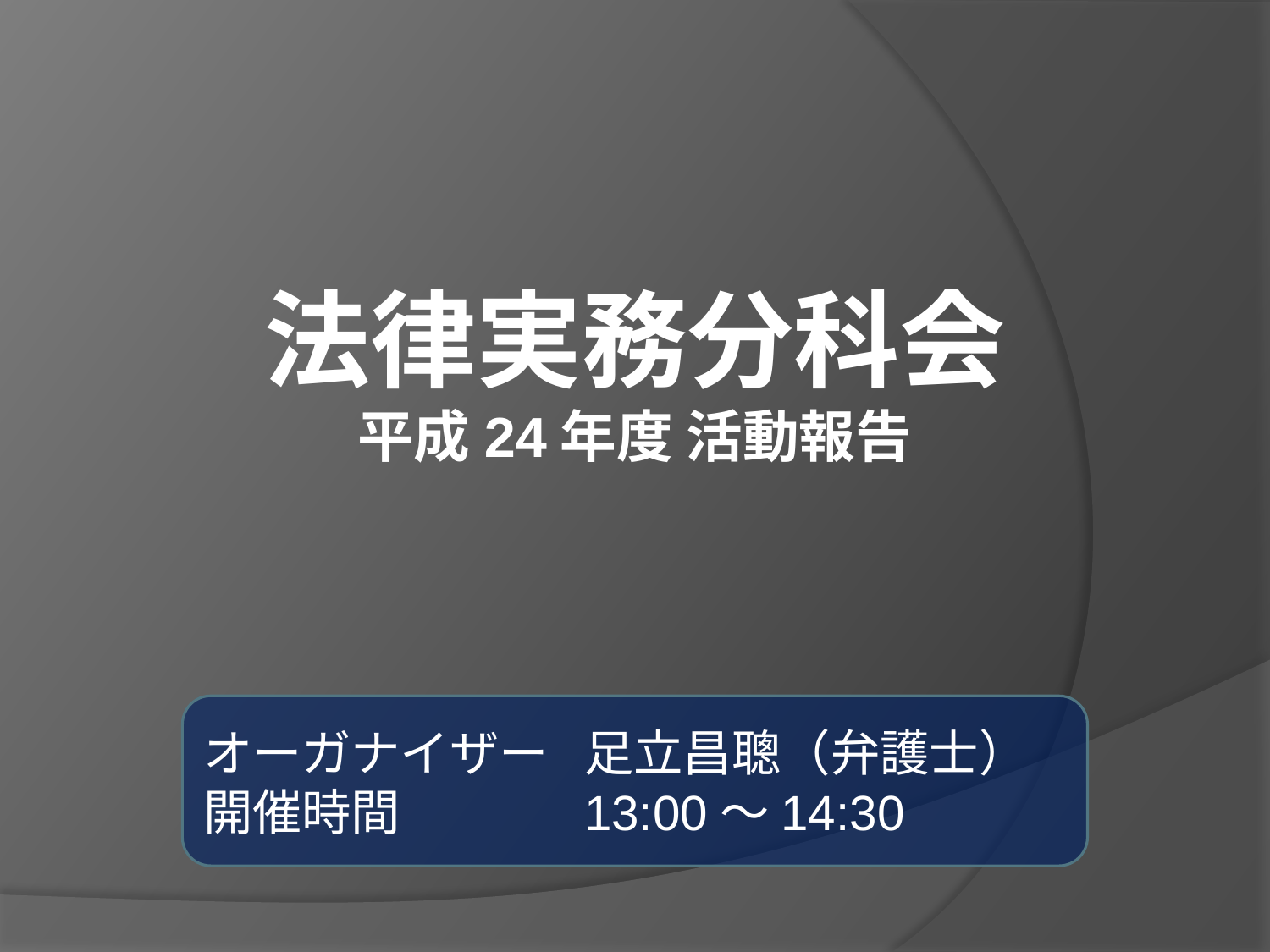

法律実務分科会
平成24年度 活動報告
オーガナイザー	足立昌聰（弁護士）
開催時間		13:00～14:30